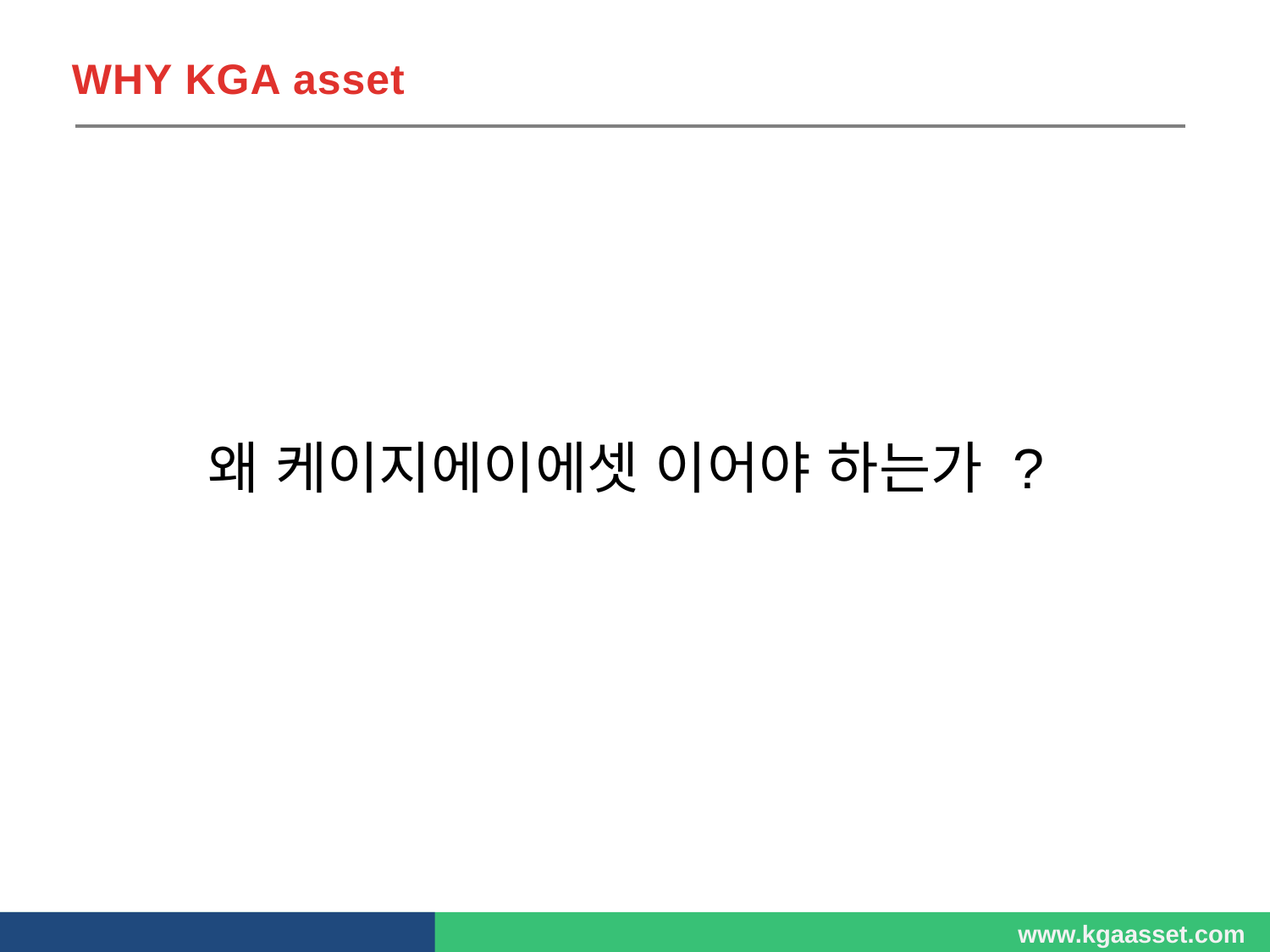

WHY KGA asset
왜 케이지에이에셋 이어야 하는가 ?

www.kgaasset.com